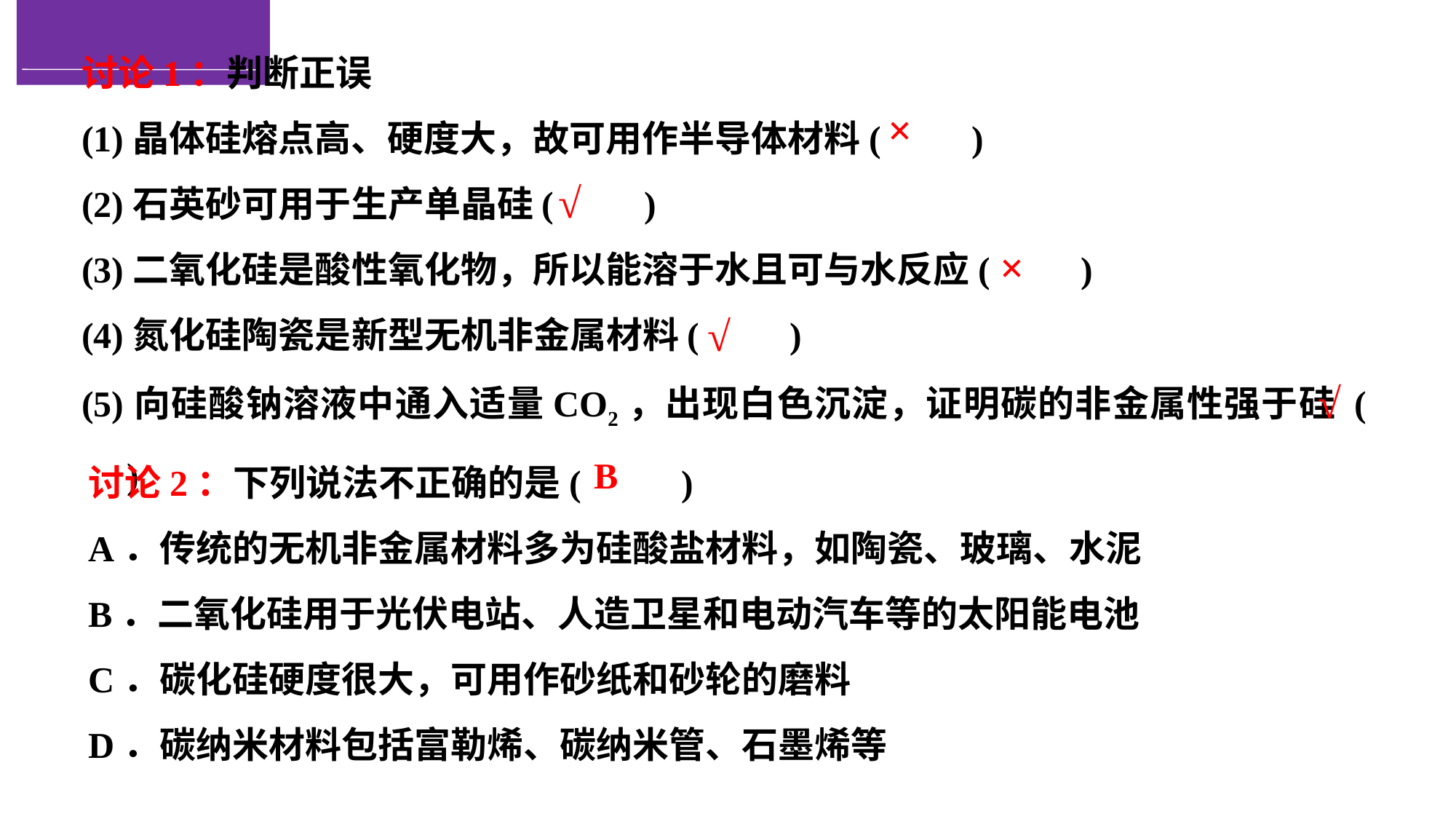

讨论1：判断正误
(1)晶体硅熔点高、硬度大，故可用作半导体材料(　　)
(2)石英砂可用于生产单晶硅(　　)
(3)二氧化硅是酸性氧化物，所以能溶于水且可与水反应(　　)
(4)氮化硅陶瓷是新型无机非金属材料(　　)
(5)向硅酸钠溶液中通入适量CO2，出现白色沉淀，证明碳的非金属性强于硅 (　　)
×
√
×
√
√
讨论2：下列说法不正确的是(           )
A．传统的无机非金属材料多为硅酸盐材料，如陶瓷、玻璃、水泥
B．二氧化硅用于光伏电站、人造卫星和电动汽车等的太阳能电池
C．碳化硅硬度很大，可用作砂纸和砂轮的磨料
D．碳纳米材料包括富勒烯、碳纳米管、石墨烯等
B